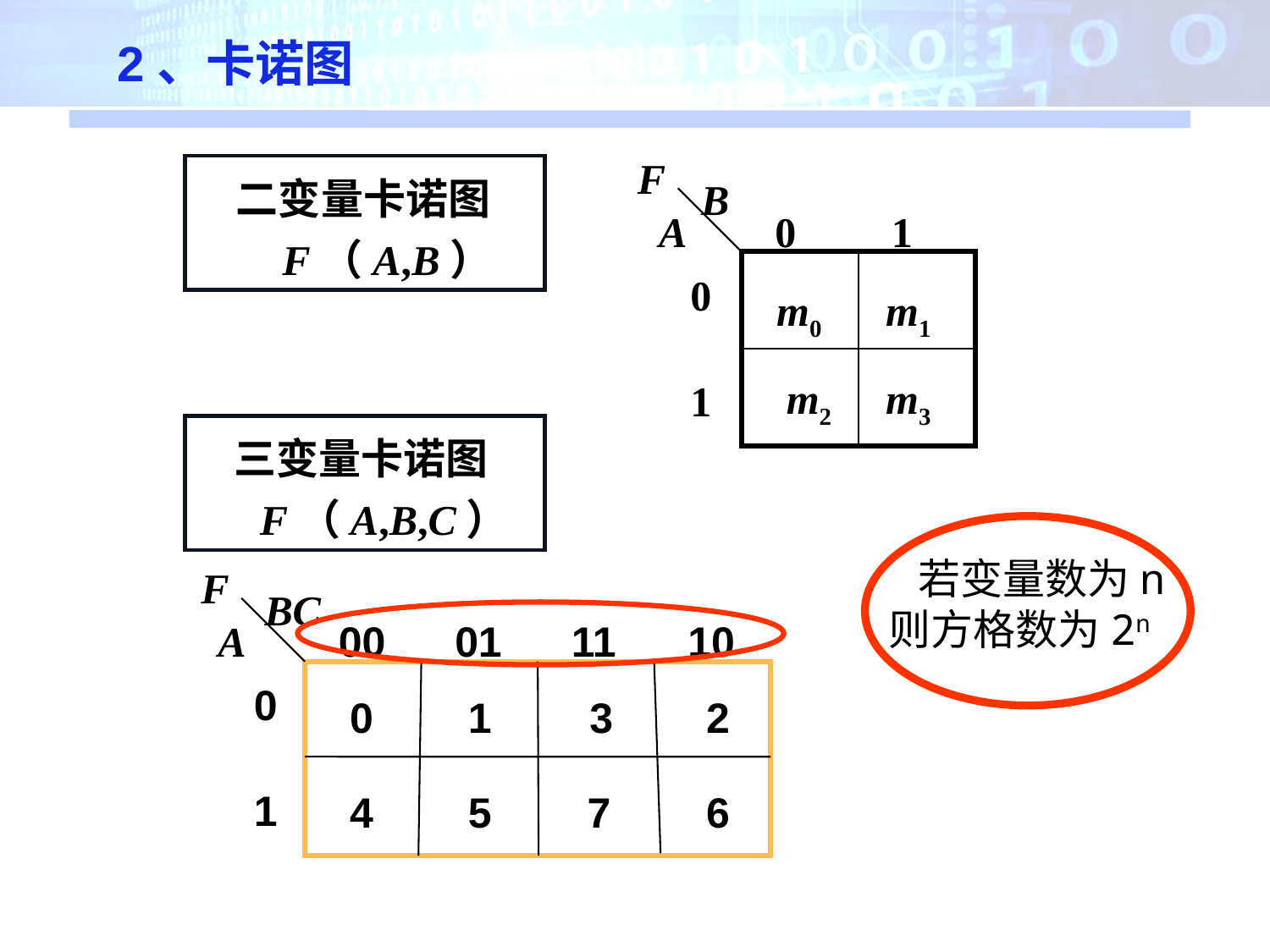

2、卡诺图
F
B

  A
0
1

0
1
m0
m1
m2
m3
   二变量卡诺图
        F（A,B）
    三变量卡诺图
       F（A,B,C）

  若变量数为n
则方格数为2n
F
BC

  A
00
01
11
10

0

1

0
1
3
2
4
5
7
6